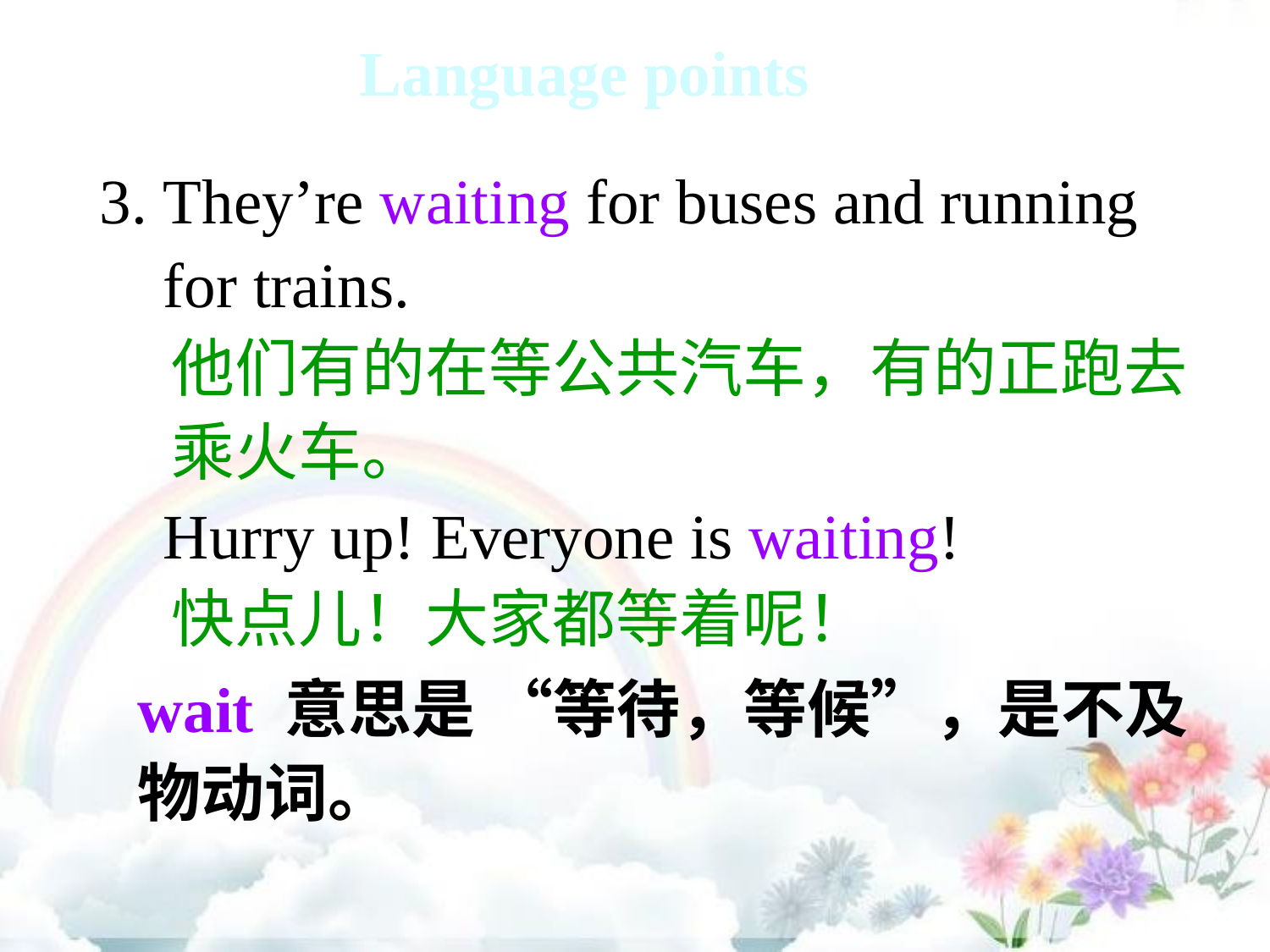

Language points
3. They’re waiting for buses and running
    for trains.
    他们有的在等公共汽车，有的正跑去
    乘火车。
    Hurry up! Everyone is waiting!
    快点儿！大家都等着呢！
wait 意思是 “等待，等候”，是不及物动词。